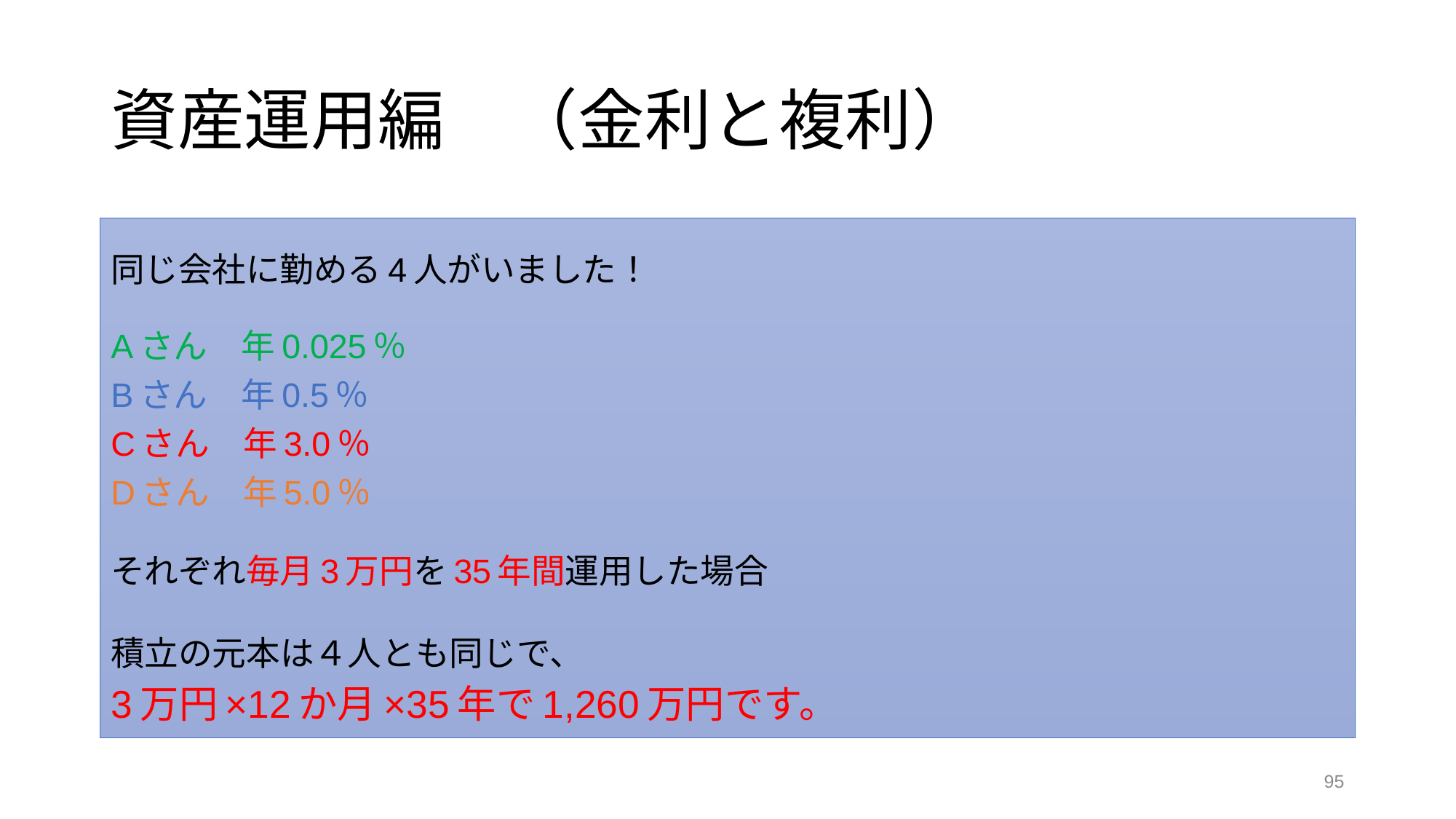

# 資産運用編　（金利と複利）

同じ会社に勤める4人がいました！

Aさん　年0.025％
Bさん　年0.5％
Cさん　年3.0％
Dさん　年5.0％

それぞれ毎月3万円を35年間運用した場合

積立の元本は４人とも同じで、
3万円×12か月×35年で1,260万円です。

95